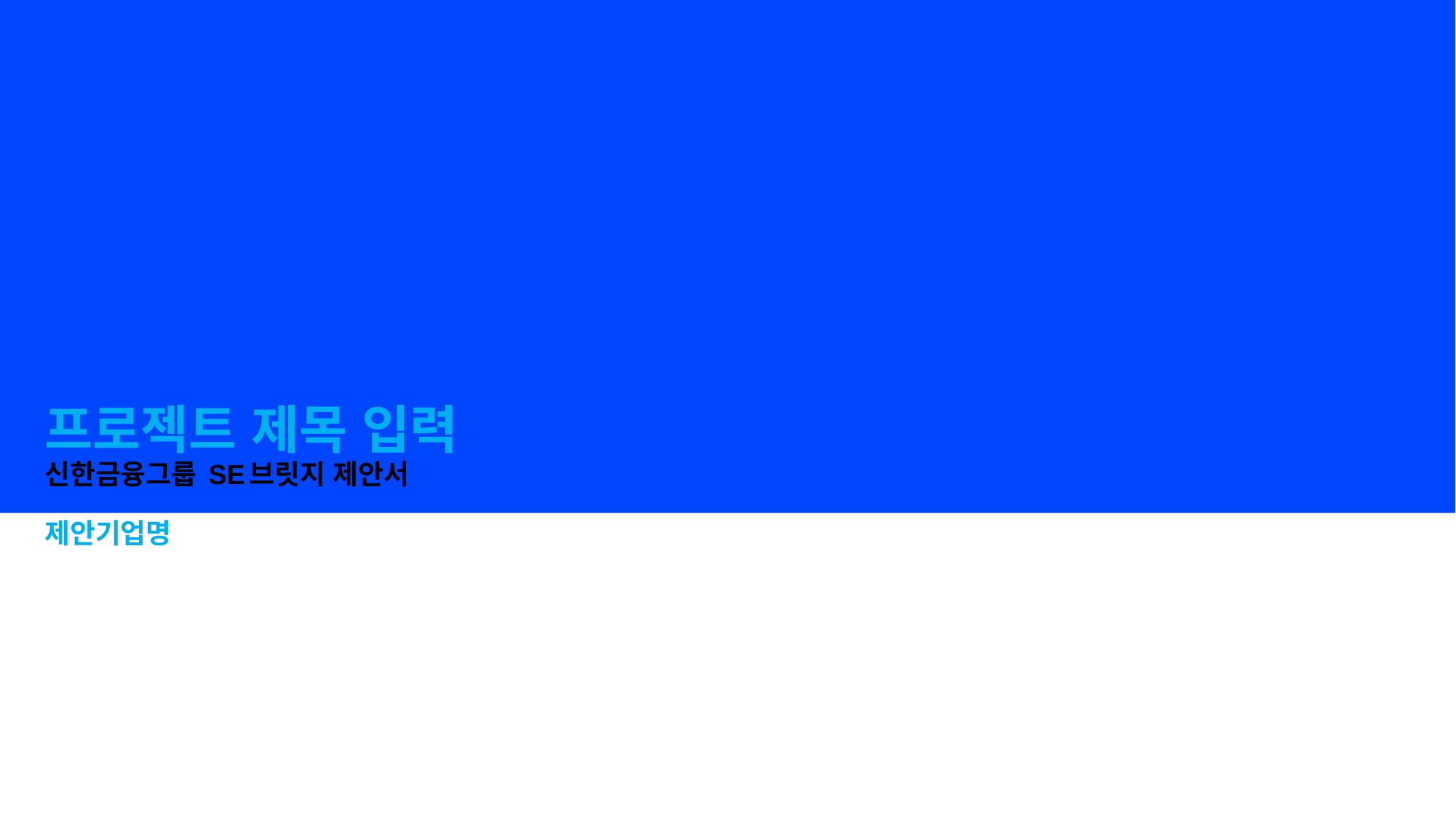

# 프로젝트 제목 입력 신한금융그룹 SE브릿지 제안서 제안기업명